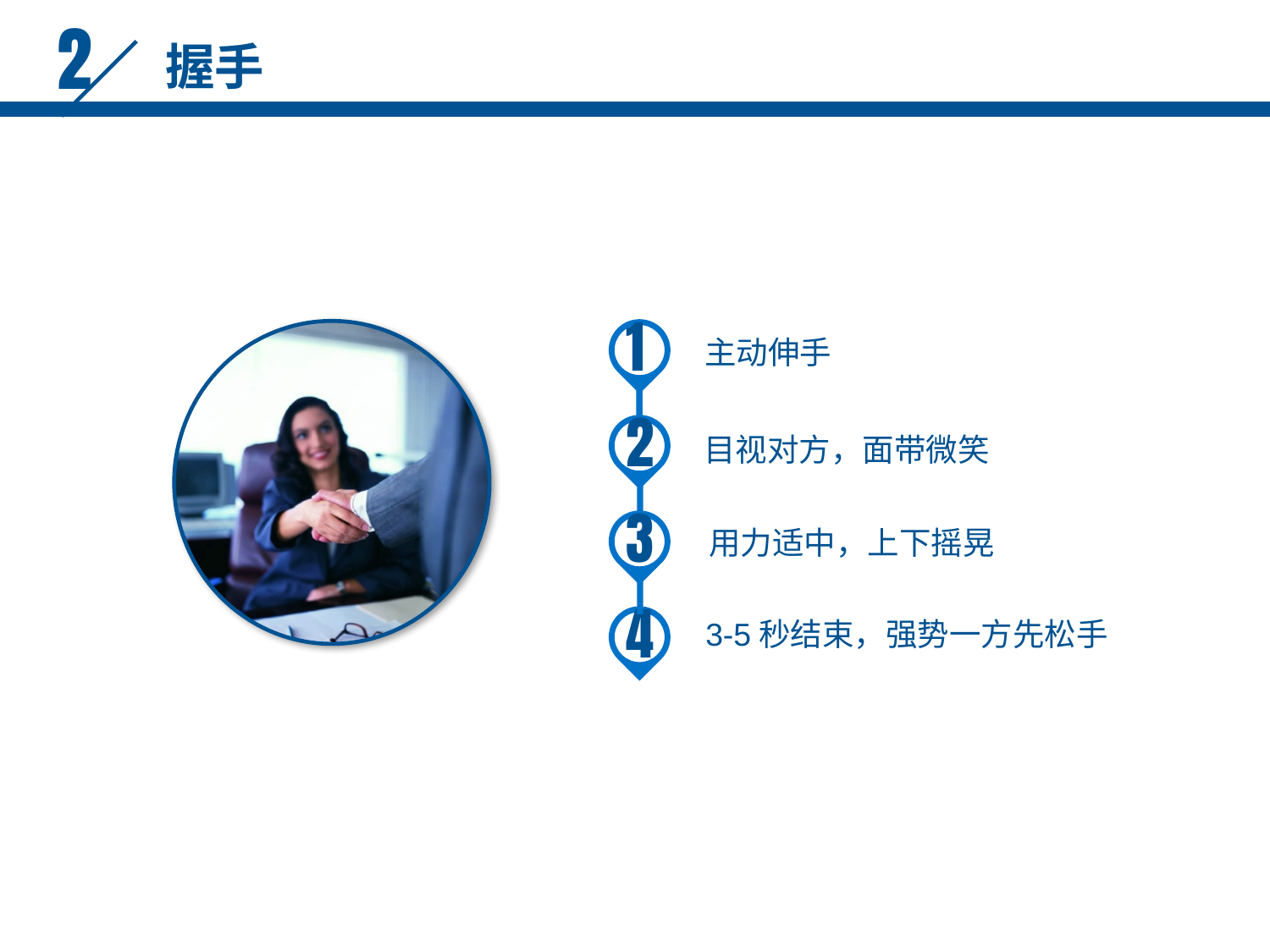

2
握手

1

主动伸手

2

目视对方，面带微笑

3

用力适中，上下摇晃

4

3-5秒结束，强势一方先松手